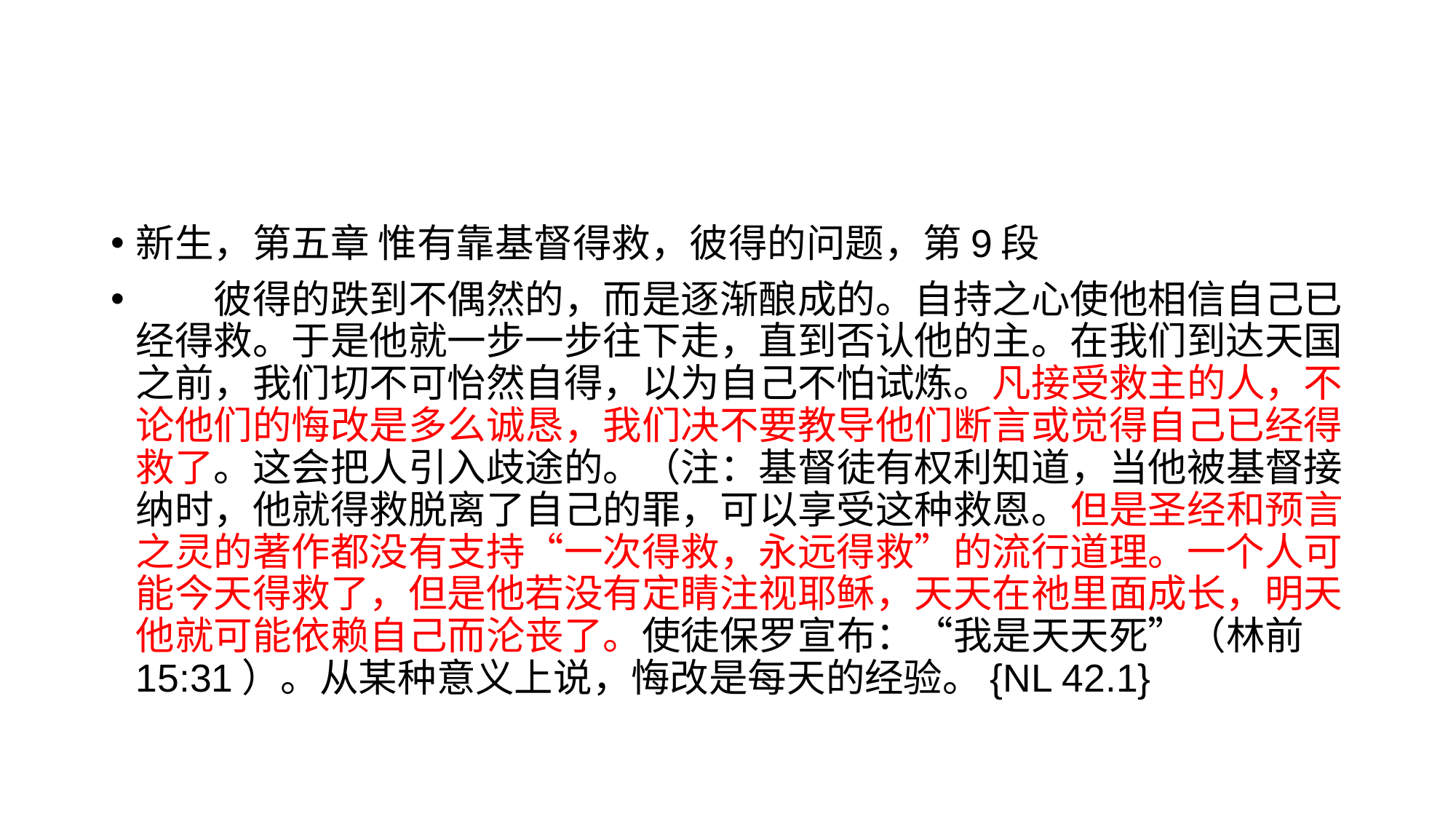

#
新生，第五章 惟有靠基督得救，彼得的问题，第9段
　　彼得的跌到不偶然的，而是逐渐酿成的。自持之心使他相信自己已经得救。于是他就一步一步往下走，直到否认他的主。在我们到达天国之前，我们切不可怡然自得，以为自己不怕试炼。凡接受救主的人，不论他们的悔改是多么诚恳，我们决不要教导他们断言或觉得自己已经得救了。这会把人引入歧途的。（注：基督徒有权利知道，当他被基督接纳时，他就得救脱离了自己的罪，可以享受这种救恩。但是圣经和预言之灵的著作都没有支持“一次得救，永远得救”的流行道理。一个人可能今天得救了，但是他若没有定睛注视耶稣，天天在祂里面成长，明天他就可能依赖自己而沦丧了。使徒保罗宣布：“我是天天死”（林前15:31）。从某种意义上说，悔改是每天的经验。{NL 42.1}